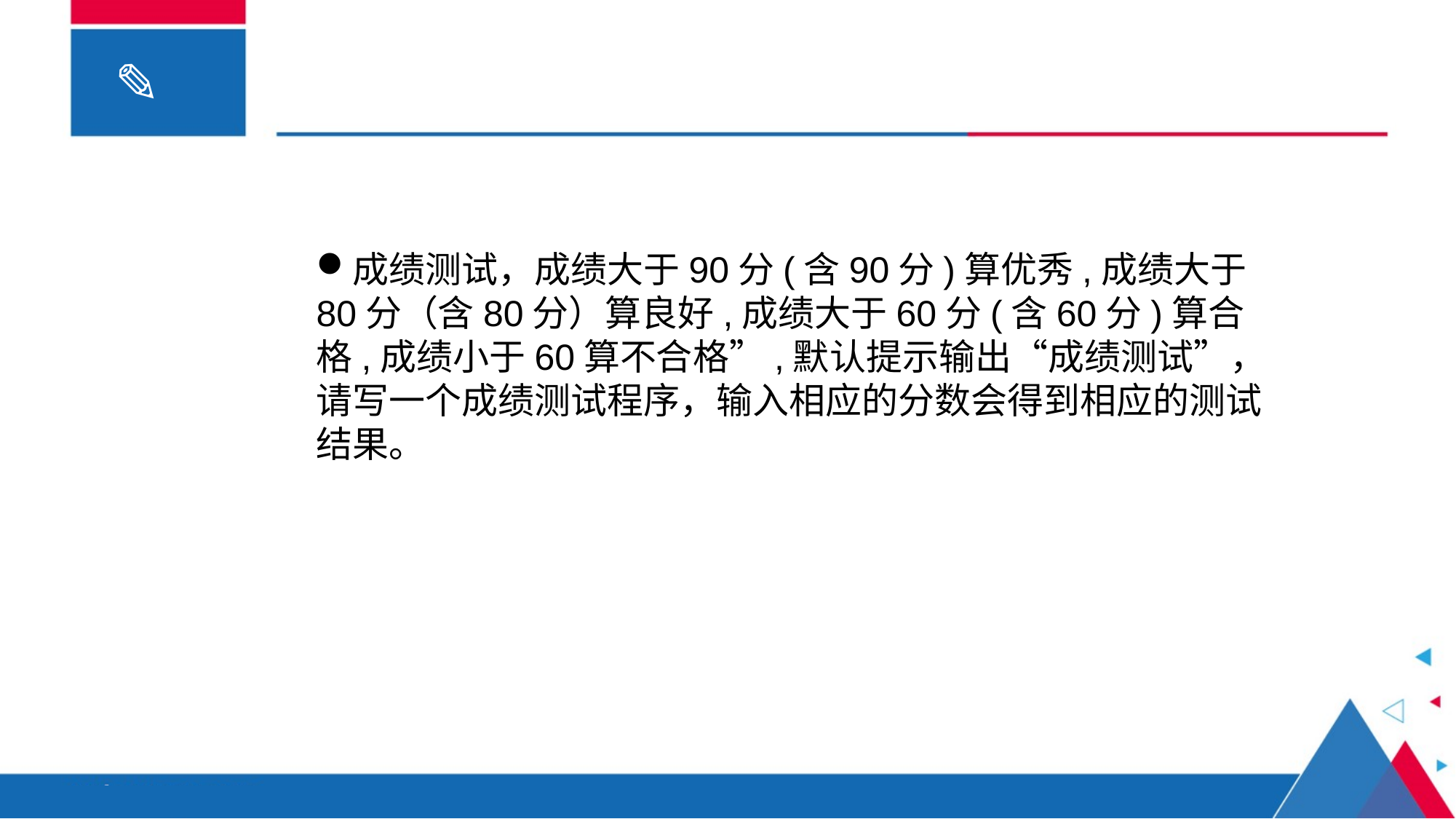

成绩测试，成绩大于90分(含90分)算优秀,成绩大于80分（含80分）算良好,成绩大于60分(含60分)算合格,成绩小于60算不合格”,默认提示输出“成绩测试”，请写一个成绩测试程序，输入相应的分数会得到相应的测试结果。